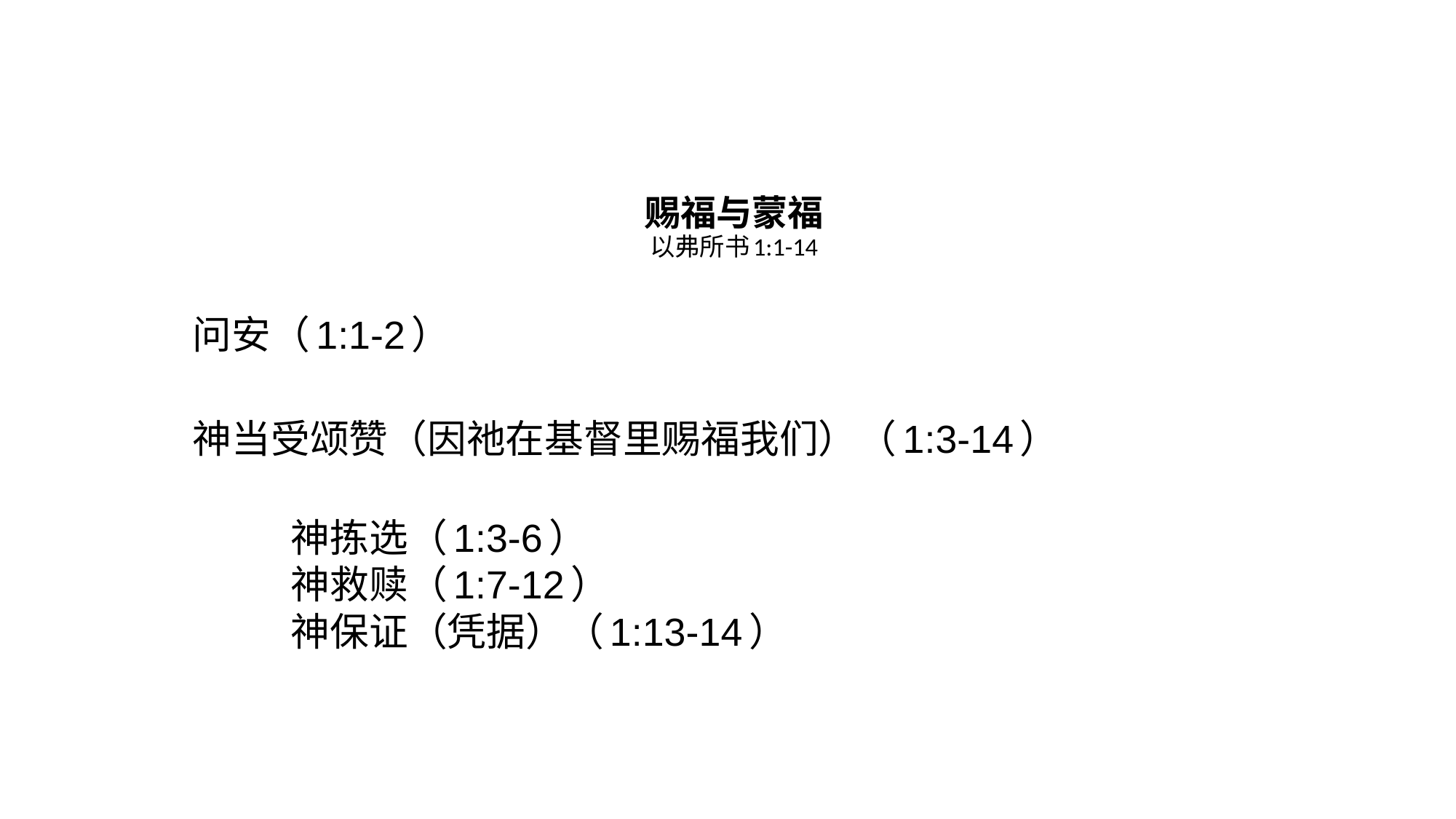

# 赐福与蒙福 以弗所书1:1-14
问安（1:1-2）

神当受颂赞（因祂在基督里赐福我们）（1:3-14）

神拣选（1:3-6）
神救赎（1:7-12）
神保证（凭据）（1:13-14）